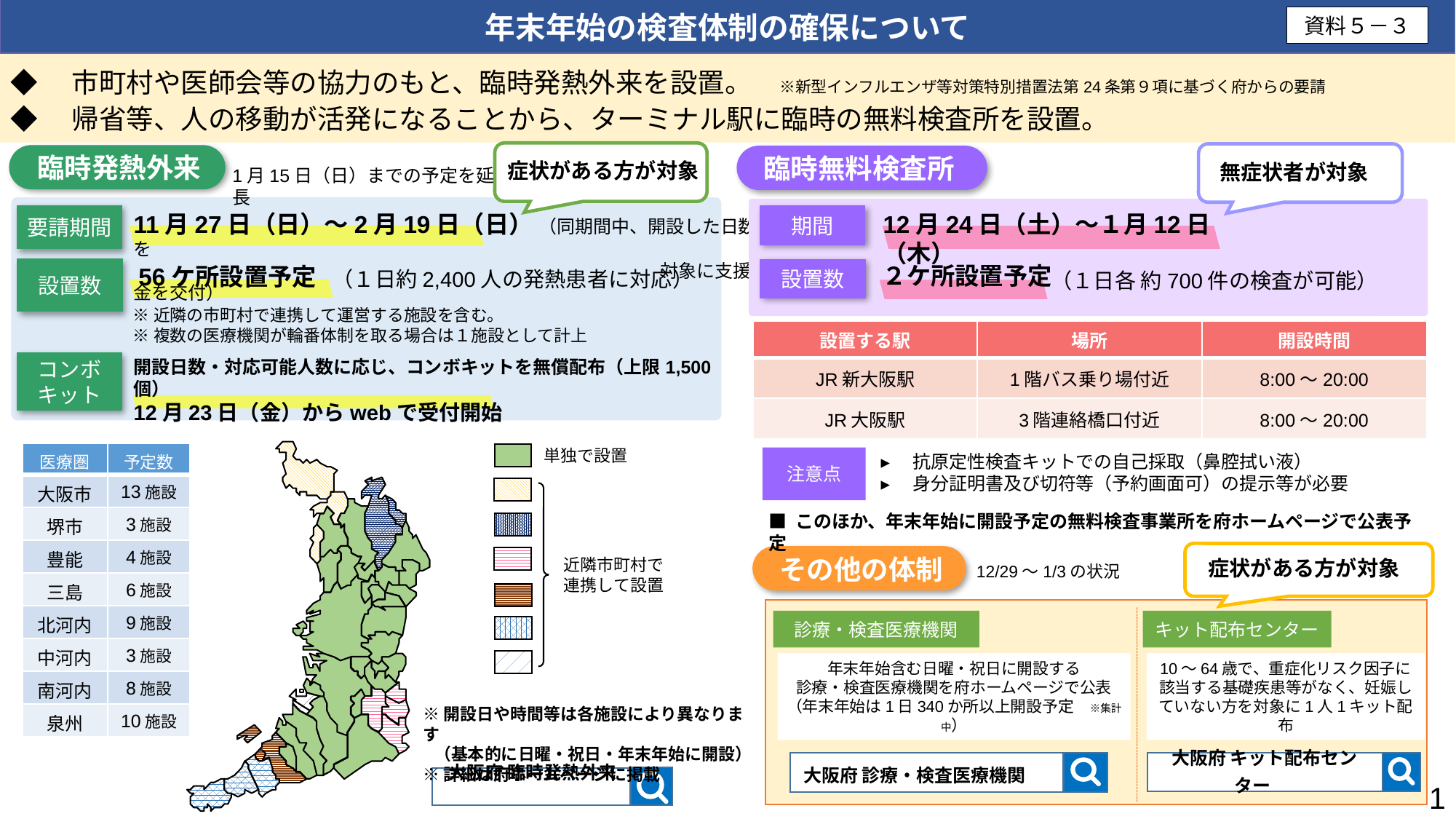

年末年始の検査体制の確保について
資料５－３
◆　市町村や医師会等の協力のもと、臨時発熱外来を設置。　※新型インフルエンザ等対策特別措置法第24条第９項に基づく府からの要請
◆　帰省等、人の移動が活発になることから、ターミナル駅に臨時の無料検査所を設置。

臨時発熱外来

臨時無料検査所
症状がある方が対象
無症状者が対象
1月15日（日）までの予定を延長

11月27日（日）～2月19日（日） （同期間中、開設した日数を
　　　　　　　　　　　　　　　　　　　　　　　　　　　　　対象に支援金を交付）
12月24日（土）～１月12日（木）
要請期間
期間

２ケ所設置予定
56ケ所設置予定
設置数
設置数
（１日約2,400人の発熱患者に対応）
（１日各 約700件の検査が可能）

※近隣の市町村で連携して運営する施設を含む。
※複数の医療機関が輪番体制を取る場合は１施設として計上
| 設置する駅 | 場所 | 開設時間 |
| --- | --- | --- |
| JR新大阪駅 | 1階バス乗り場付近 | 8:00～20:00 |
| JR大阪駅 | 3階連絡橋口付近 | 8:00～20:00 |
開設日数・対応可能人数に応じ、コンボキットを無償配布（上限1,500個）
12月23日（金）からwebで受付開始
コンボキット

単独で設置

近隣市町村で
連携して設置

| 医療圏 | 予定数 |
| --- | --- |
| 大阪市 | 13施設 |
| 堺市 | 3施設 |
| 豊能 | 4施設 |
| 三島 | 6施設 |
| 北河内 | 9施設 |
| 中河内 | 3施設 |
| 南河内 | 8施設 |
| 泉州 | 10施設 |
▸　抗原定性検査キットでの自己採取（鼻腔拭い液）
▸　身分証明書及び切符等（予約画面可）の提示等が必要
注意点
■ このほか、年末年始に開設予定の無料検査事業所を府ホームページで公表予定

その他の体制
症状がある方が対象
12/29～1/3の状況

診療・検査医療機関
キット配布センター
年末年始含む日曜・祝日に開設する
診療・検査医療機関を府ホームページで公表
（年末年始は1日340か所以上開設予定　※集計中）
10～64歳で、重症化リスク因子に
該当する基礎疾患等がなく、妊娠していない方を対象に1人1キット配布
※開設日や時間等は各施設により異なります
  （基本的に日曜・祝日・年末年始に開設）
※詳細は府ホームページに掲載
大阪府 診療・検査医療機関

大阪府 キット配布センター

大阪府 臨時発熱外来

1